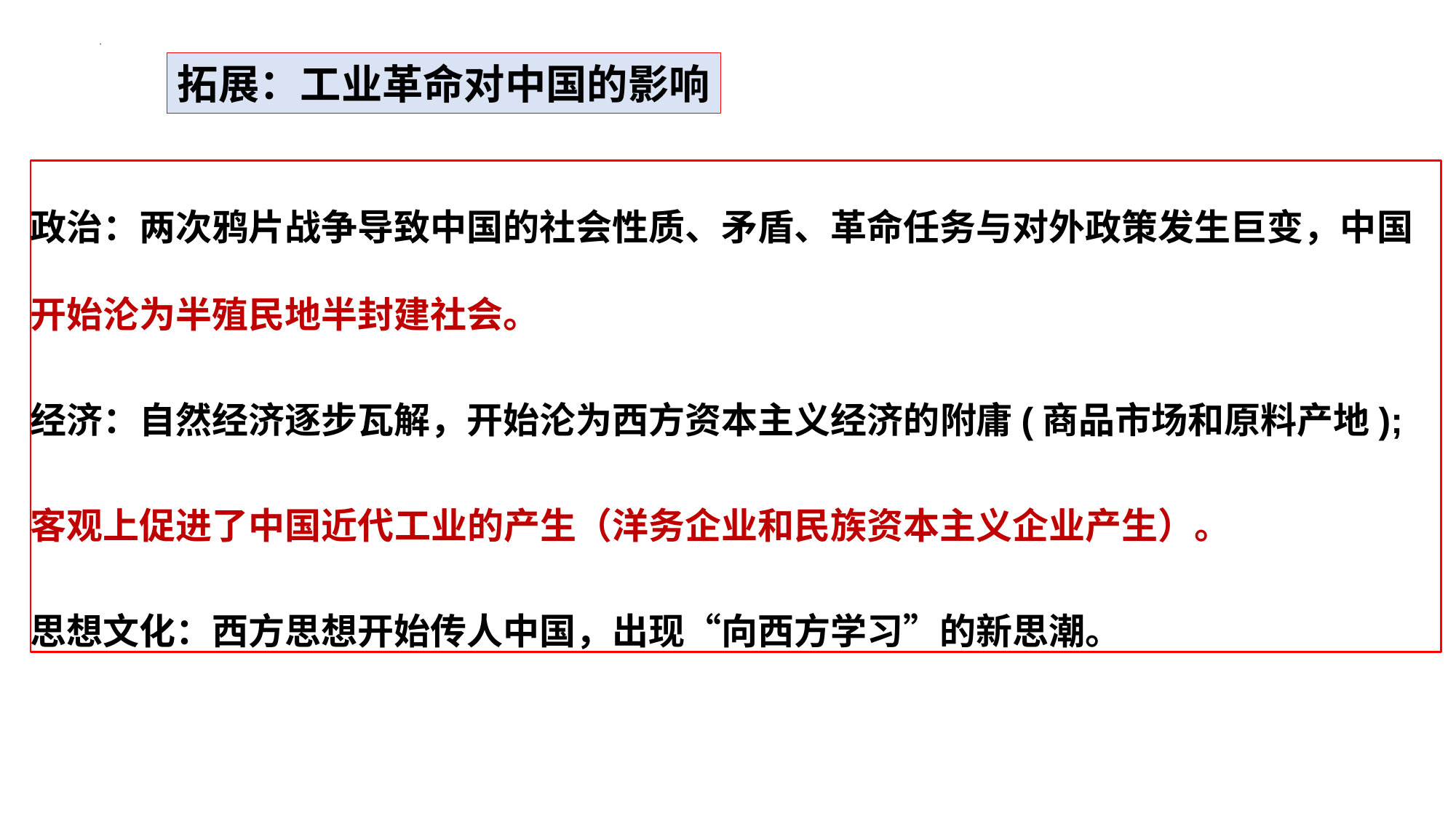

拓展：工业革命对中国的影响
政治：两次鸦片战争导致中国的社会性质、矛盾、革命任务与对外政策发生巨变，中国开始沦为半殖民地半封建社会。
经济：自然经济逐步瓦解，开始沦为西方资本主义经济的附庸(商品市场和原料产地);
客观上促进了中国近代工业的产生（洋务企业和民族资本主义企业产生）。
思想文化：西方思想开始传人中国，出现“向西方学习”的新思潮。